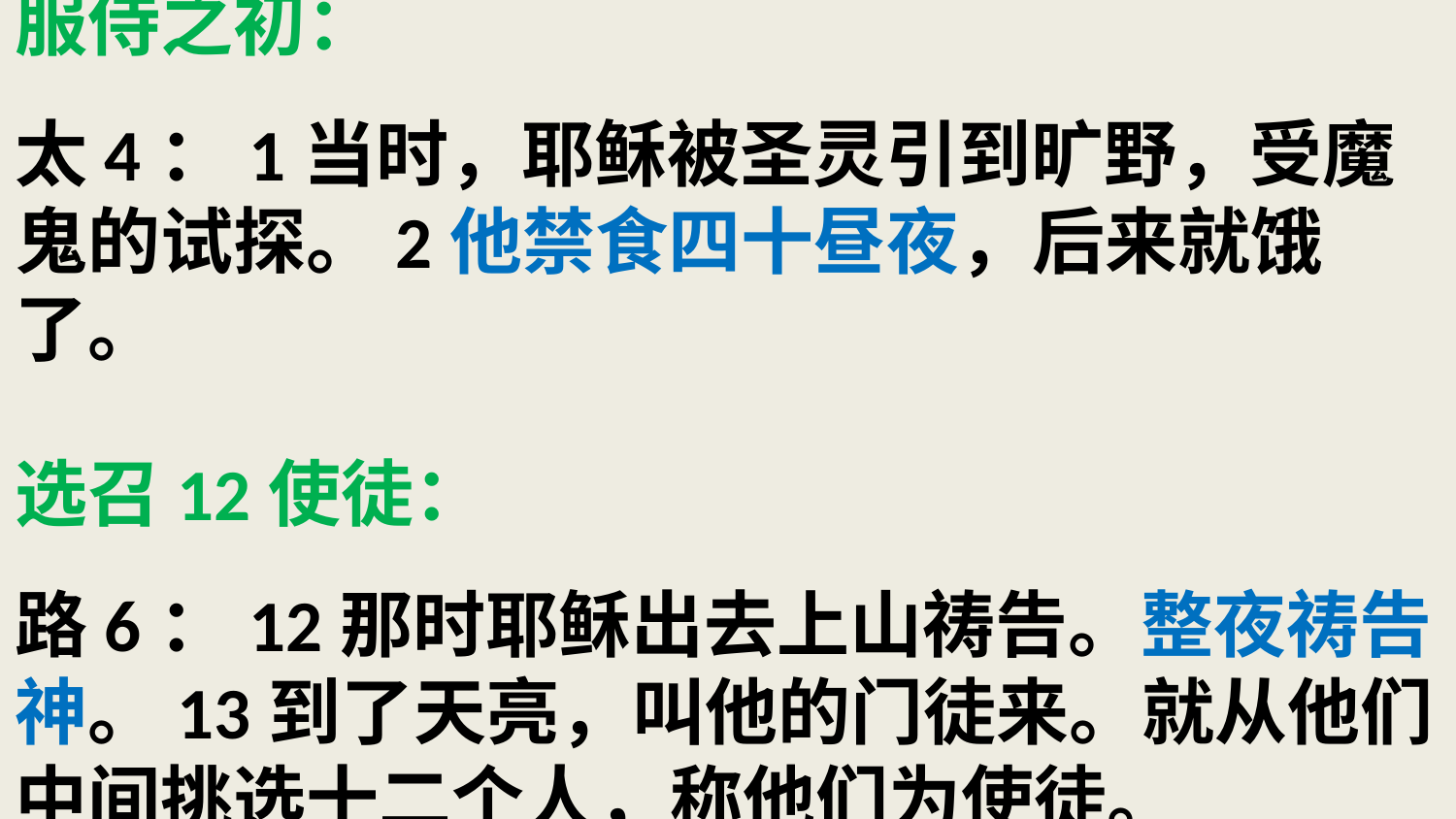

# 服侍之初： 太4：1当时，耶稣被圣灵引到旷野，受魔鬼的试探。2他禁食四十昼夜，后来就饿了。 选召12使徒： 路6：12那时耶稣出去上山祷告。整夜祷告神。13到了天亮，叫他的门徒来。就从他们中间挑选十二个人，称他们为使徒。